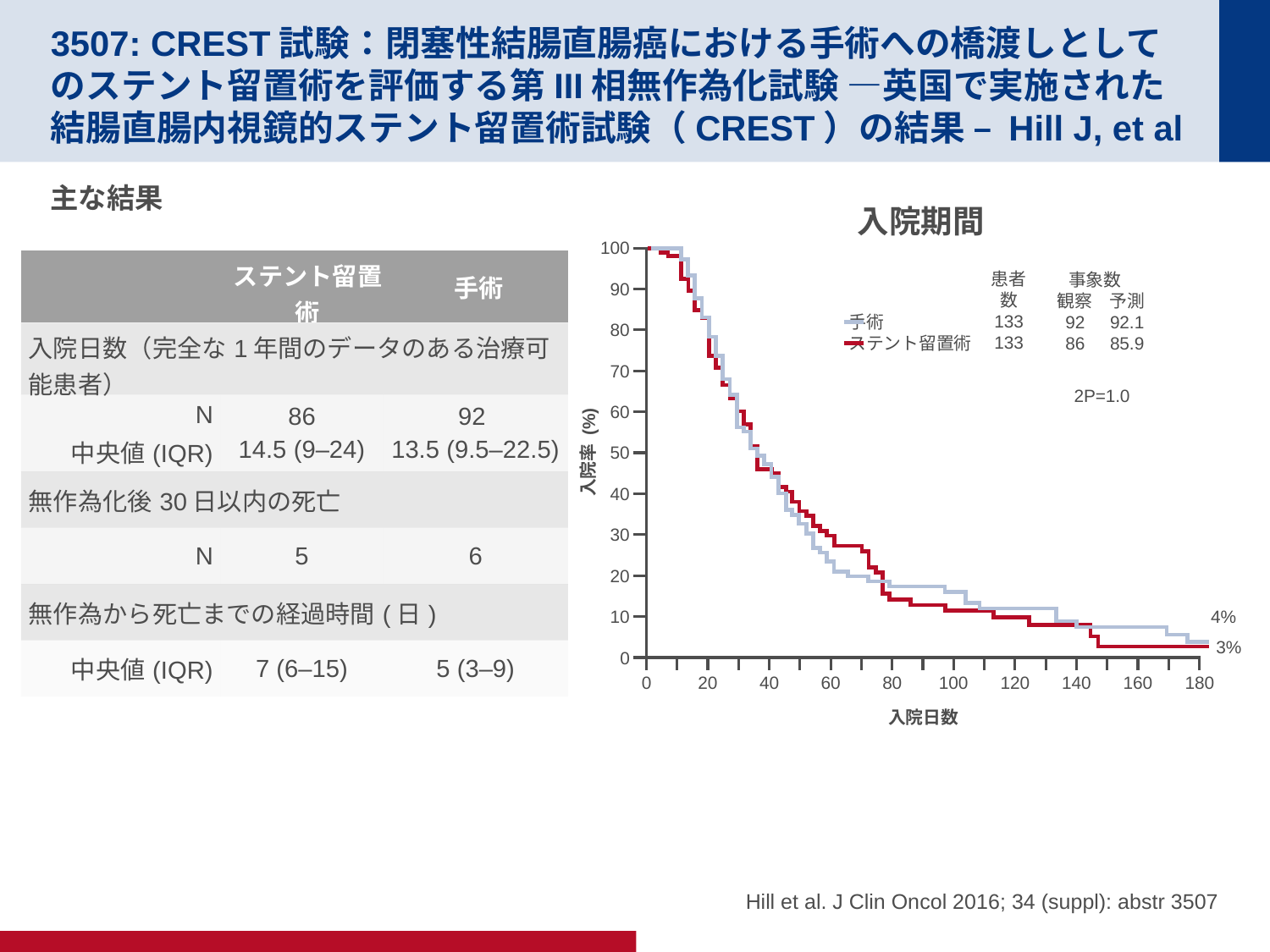

# 3507: CREST試験：閉塞性結腸直腸癌における手術への橋渡しとしてのステント留置術を評価する第III相無作為化試験 —英国で実施された結腸直腸内視鏡的ステント留置術試験（CREST）の結果 – Hill J, et al
主な結果

入院期間
100

|  | ステント留置術 |  | 手術 |
| --- | --- | --- | --- |
| 入院日数（完全な1年間のデータのある治療可能患者） |  |  |  |
| N 中央値(IQR) | 86 14.5 (9–24) | 92 13.5 (9.5–22.5) |  |
| 無作為化後30日以内の死亡 |  |  |  |
| N | 5 | 6 |  |
| 無作為から死亡までの経過時間(日) |  |  |  |
| 中央値(IQR) | 7 (6–15) | 5 (3–9) |  |
患者
数
133
133
事象数

手術
ステント留置術

観察
92
86

予測
92.1
85.9
90
80
70
2P=1.0
60
入院率 (%)
50
40
30
20
10
4%
3%
0
0
20
40
60
80
100
120
140
160
180
入院日数
 Hill et al. J Clin Oncol 2016; 34 (suppl): abstr 3507